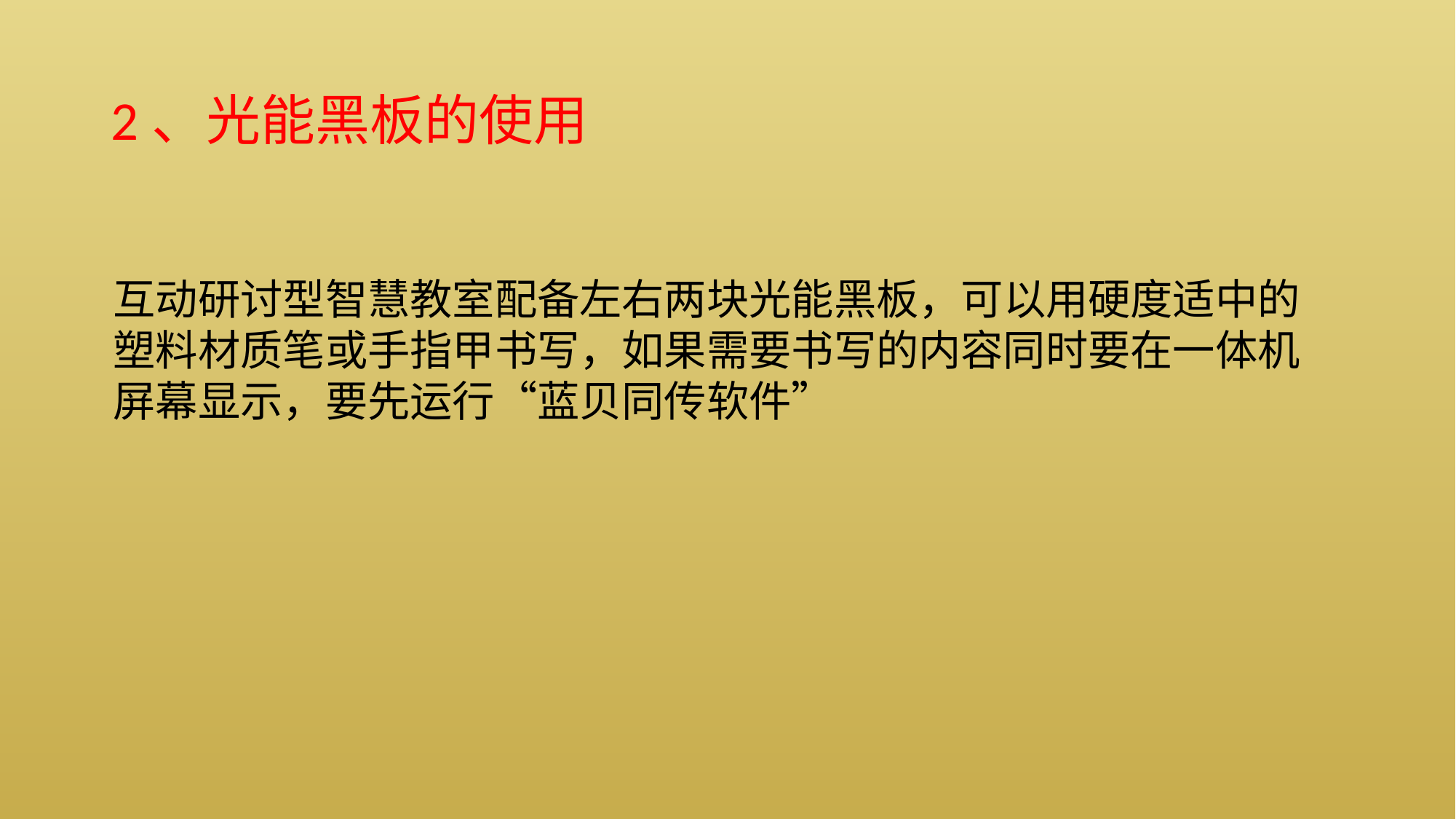

# 2、光能黑板的使用
互动研讨型智慧教室配备左右两块光能黑板，可以用硬度适中的塑料材质笔或手指甲书写，如果需要书写的内容同时要在一体机屏幕显示，要先运行“蓝贝同传软件”